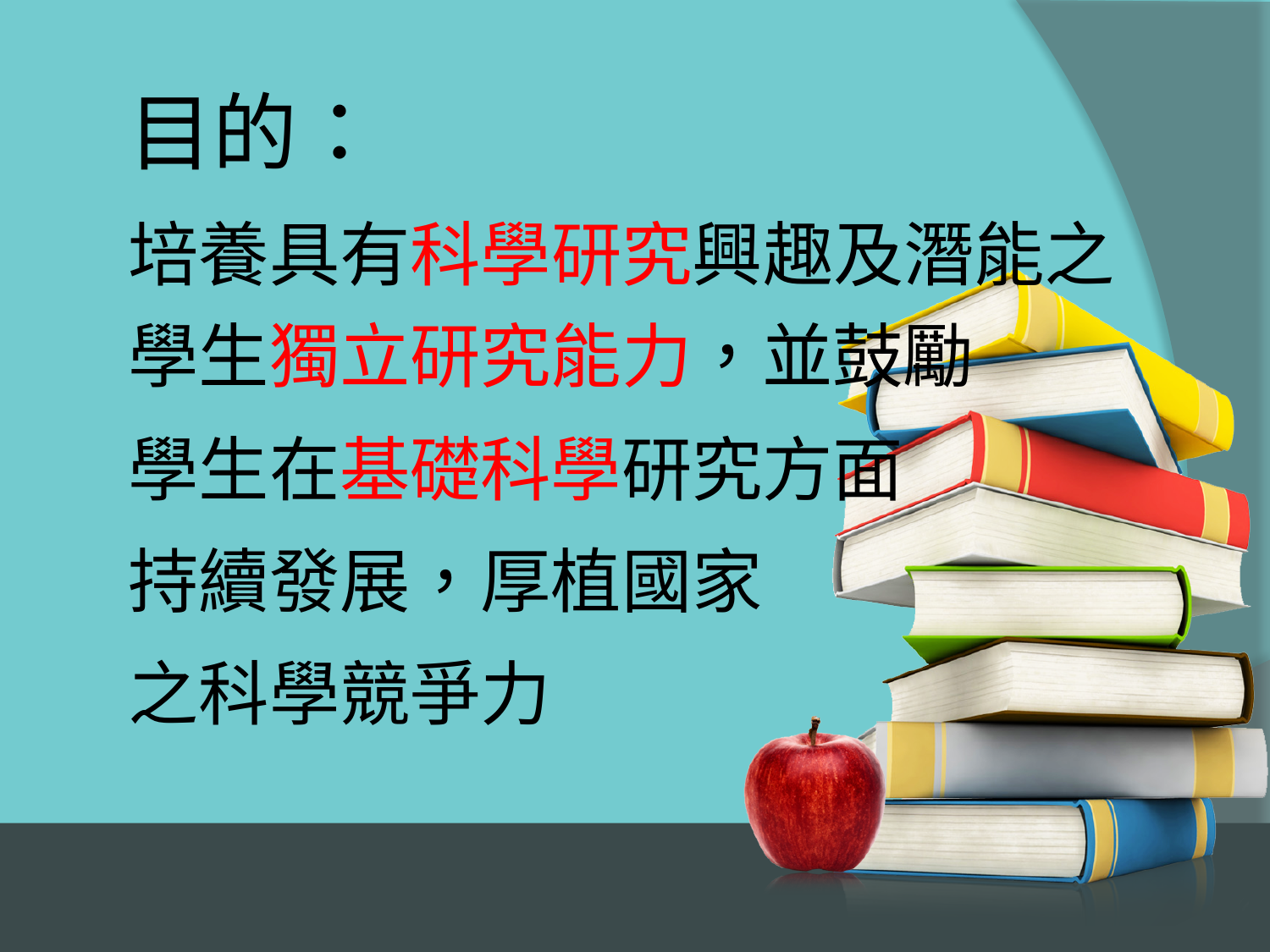

目的：
培養具有科學研究興趣及潛能之學生獨立研究能力，並鼓勵
學生在基礎科學研究方面
持續發展，厚植國家
之科學競爭力